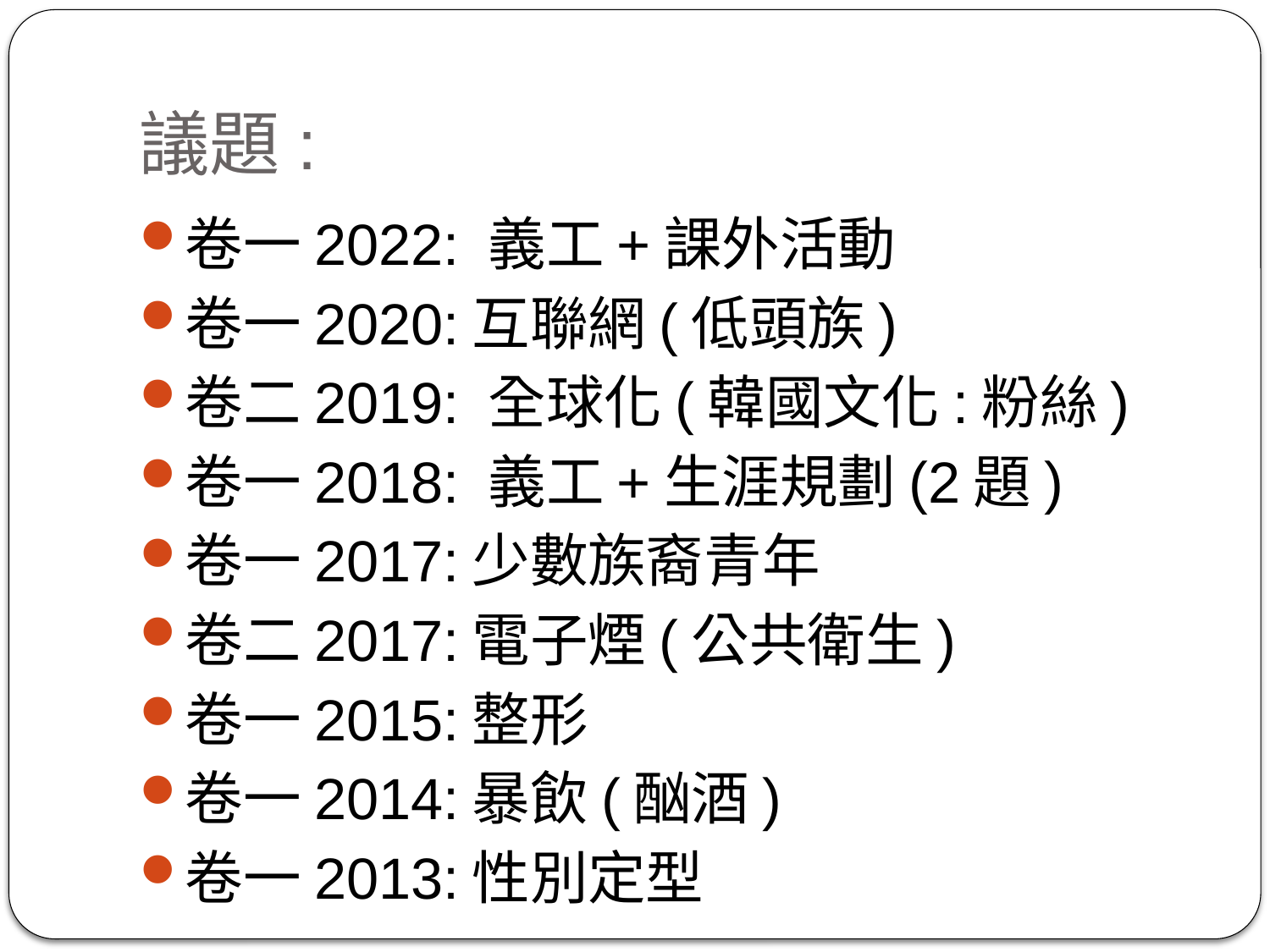

# 議題:
卷一2022: 義工+課外活動
卷一2020:互聯網(低頭族)
卷二2019: 全球化(韓國文化:粉絲)
卷一2018: 義工+生涯規劃(2題)
卷一2017:少數族裔青年
卷二2017:電子煙(公共衛生)
卷一2015:整形
卷一2014:暴飲(酗酒)
卷一2013:性別定型